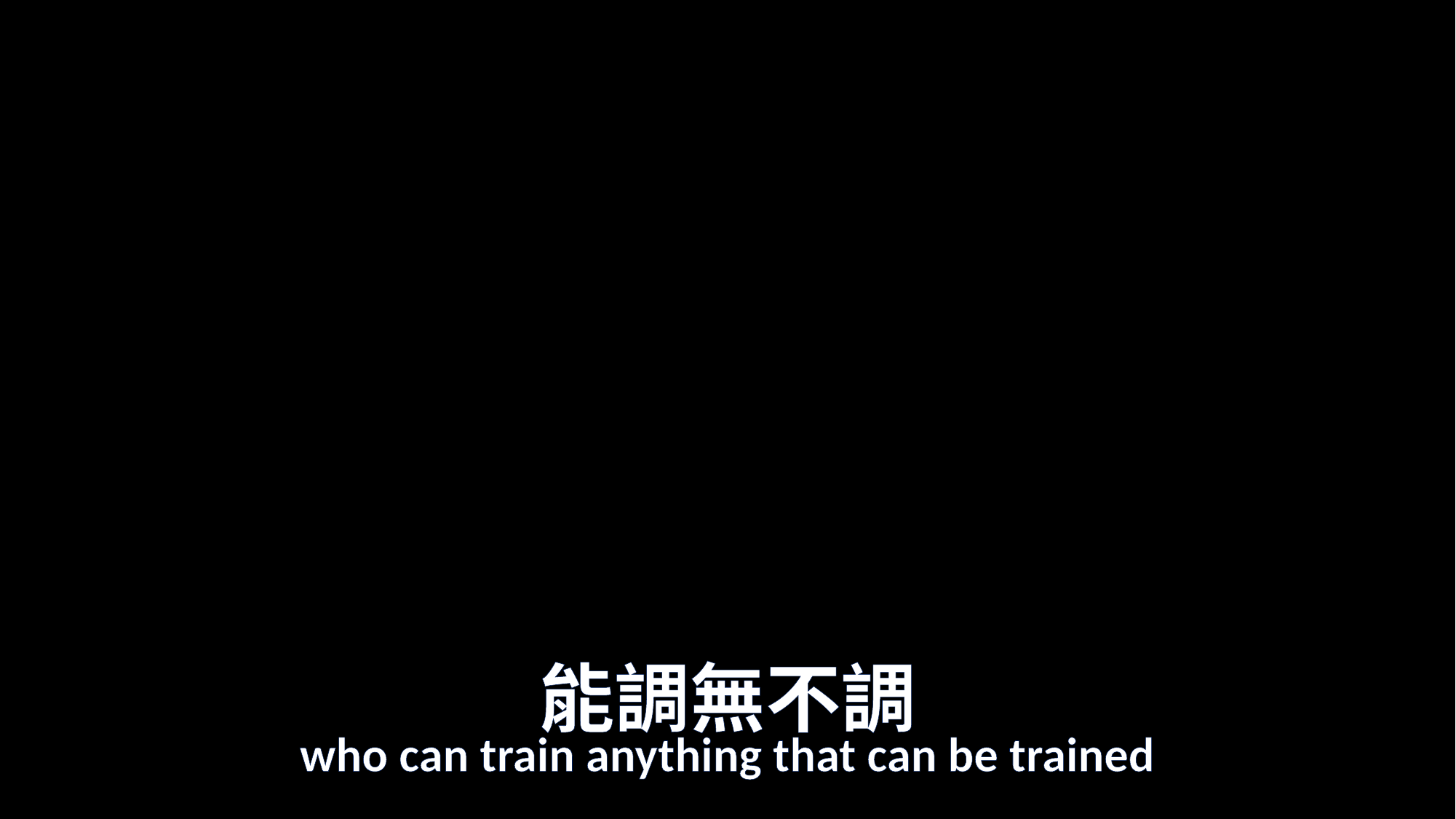

# 能調無不調
who can train anything that can be trained